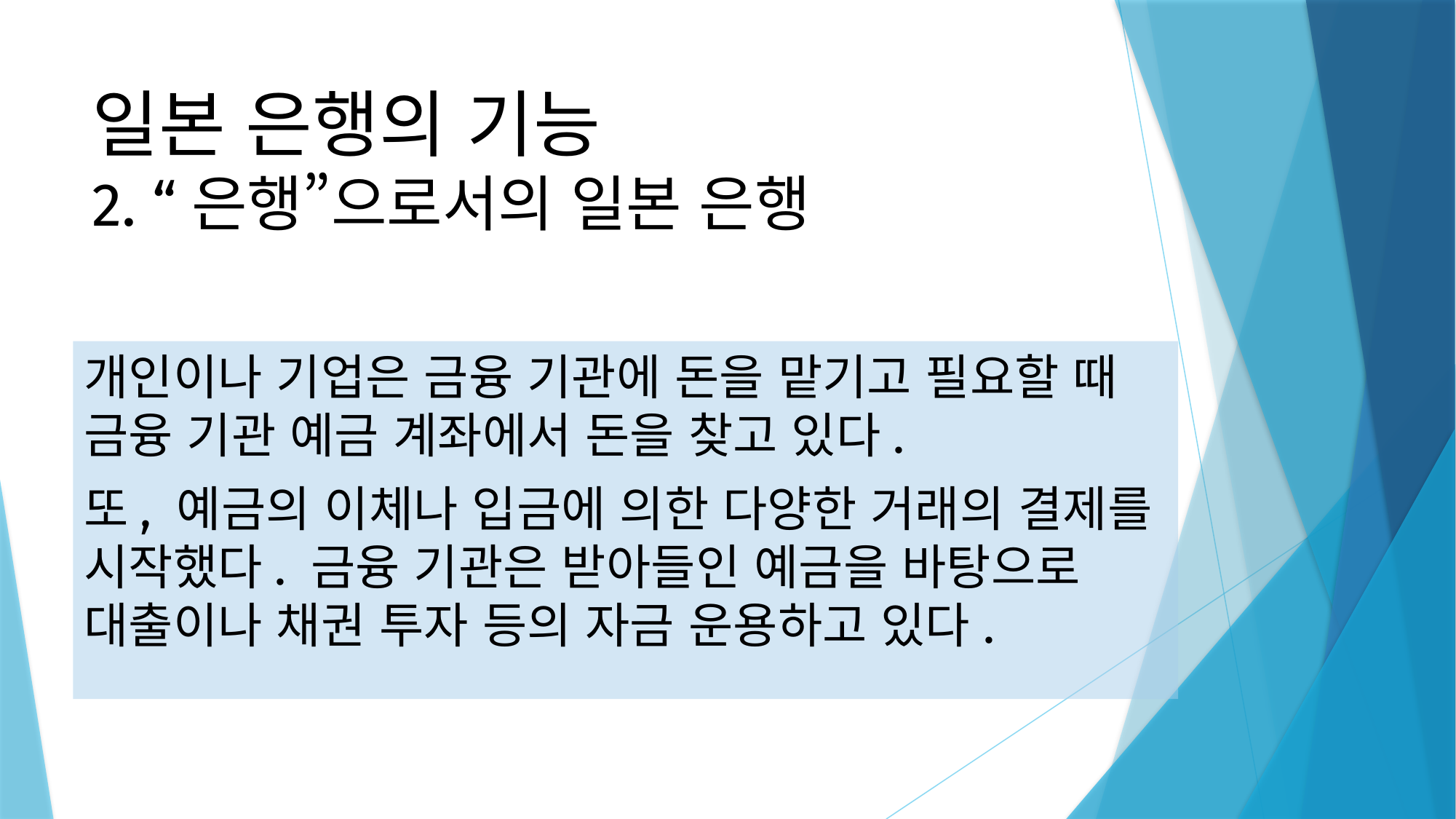

# 일본 은행의 기능 2. “은행”으로서의 일본 은행
개인이나 기업은 금융 기관에 돈을 맡기고 필요할 때 금융 기관 예금 계좌에서 돈을 찾고 있다.
또, 예금의 이체나 입금에 의한 다양한 거래의 결제를 시작했다. 금융 기관은 받아들인 예금을 바탕으로 대출이나 채권 투자 등의 자금 운용하고 있다.